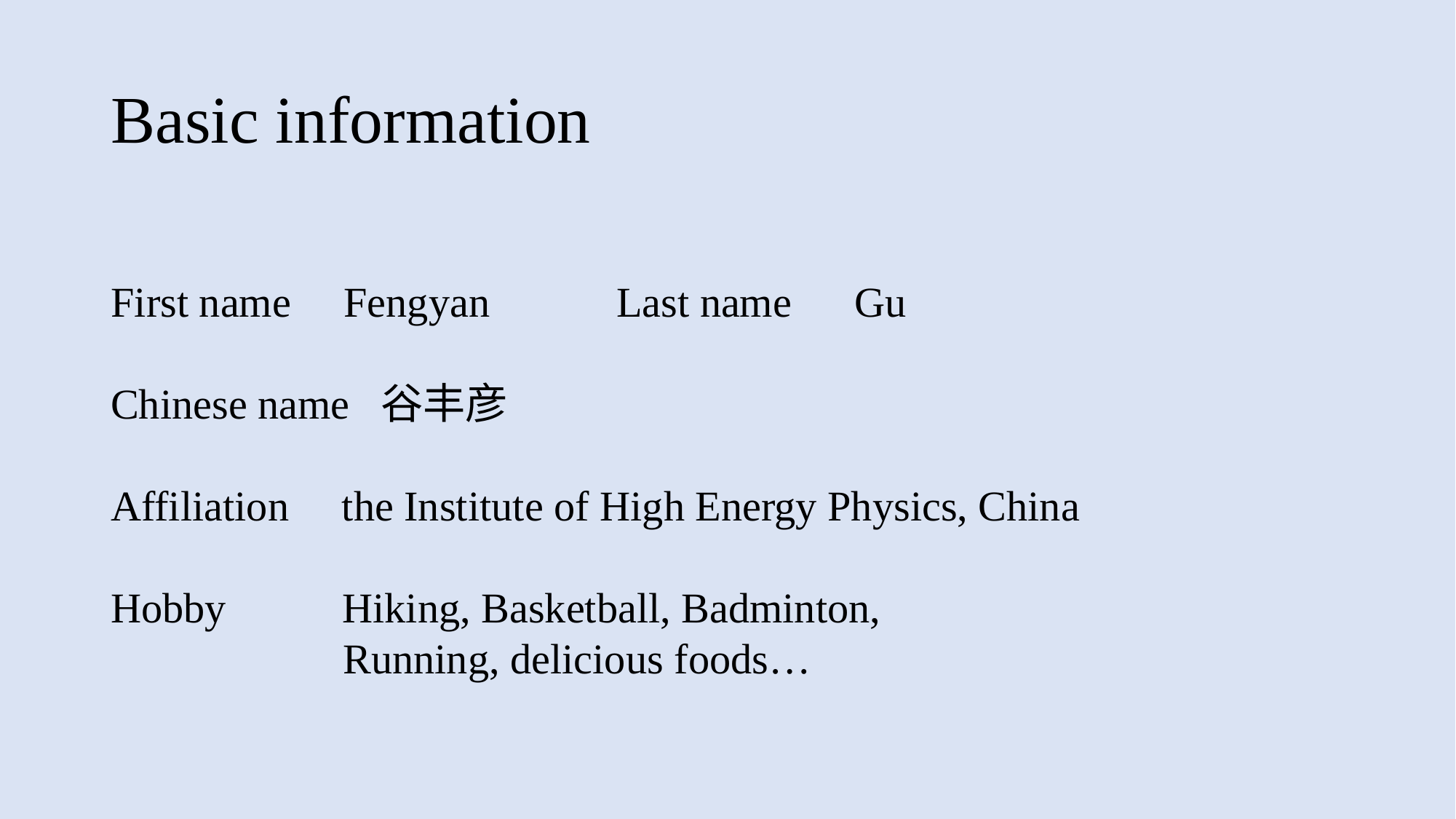

# Basic information
First name     Fengyan            Last name      Gu

Chinese name  谷丰彦

Affiliation     the Institute of High Energy Physics, China

Hobby           Hiking, Basketball, Badminton,
                      Running, delicious foods…